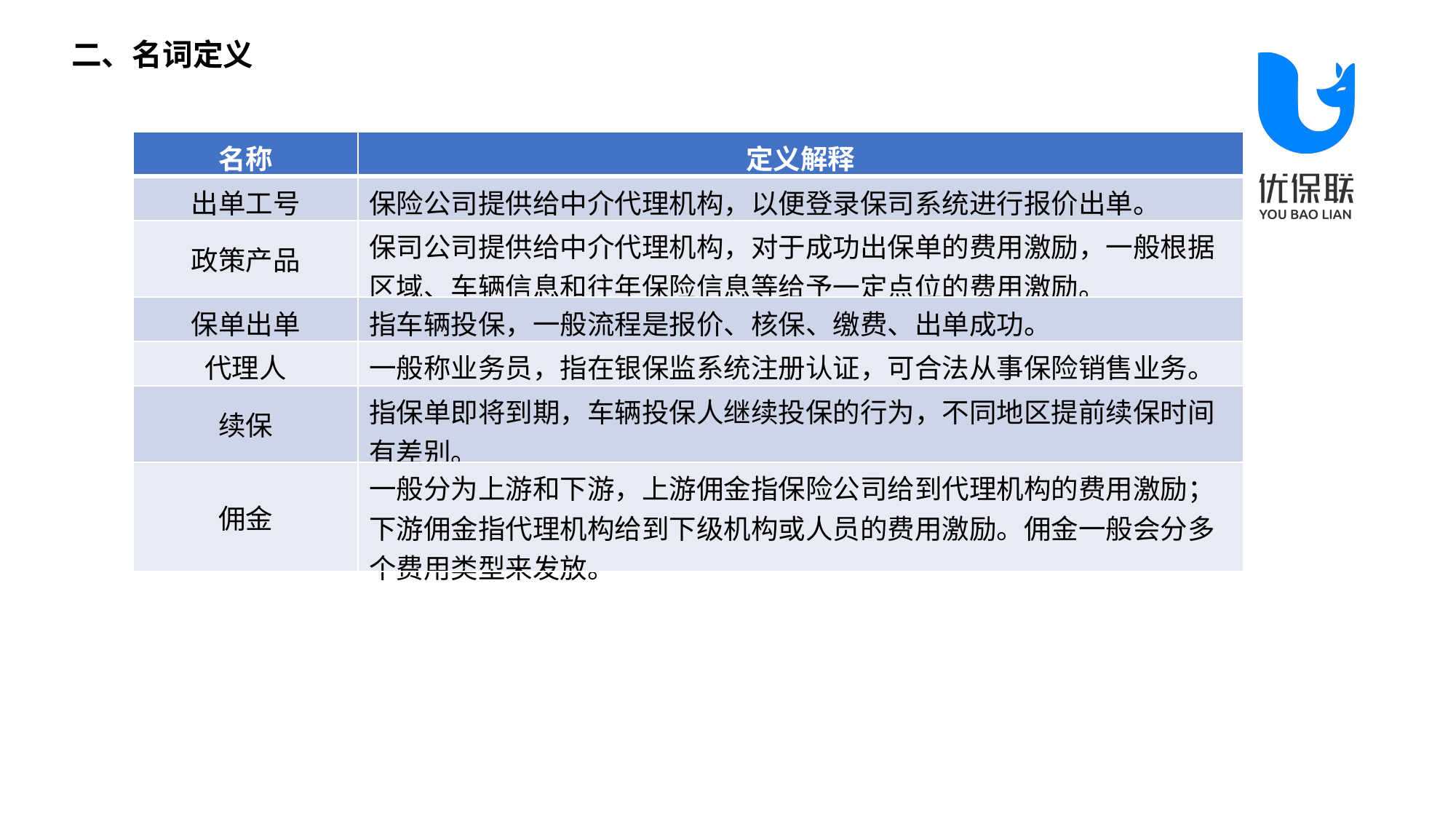

二、名词定义
| 名称 | 定义解释 |
| --- | --- |
| 出单工号 | 保险公司提供给中介代理机构，以便登录保司系统进行报价出单。 |
| 政策产品 | 保司公司提供给中介代理机构，对于成功出保单的费用激励，一般根据区域、车辆信息和往年保险信息等给予一定点位的费用激励。 |
| 保单出单 | 指车辆投保，一般流程是报价、核保、缴费、出单成功。 |
| 代理人 | 一般称业务员，指在银保监系统注册认证，可合法从事保险销售业务。 |
| 续保 | 指保单即将到期，车辆投保人继续投保的行为，不同地区提前续保时间有差别。 |
| 佣金 | 一般分为上游和下游，上游佣金指保险公司给到代理机构的费用激励；下游佣金指代理机构给到下级机构或人员的费用激励。佣金一般会分多个费用类型来发放。 |